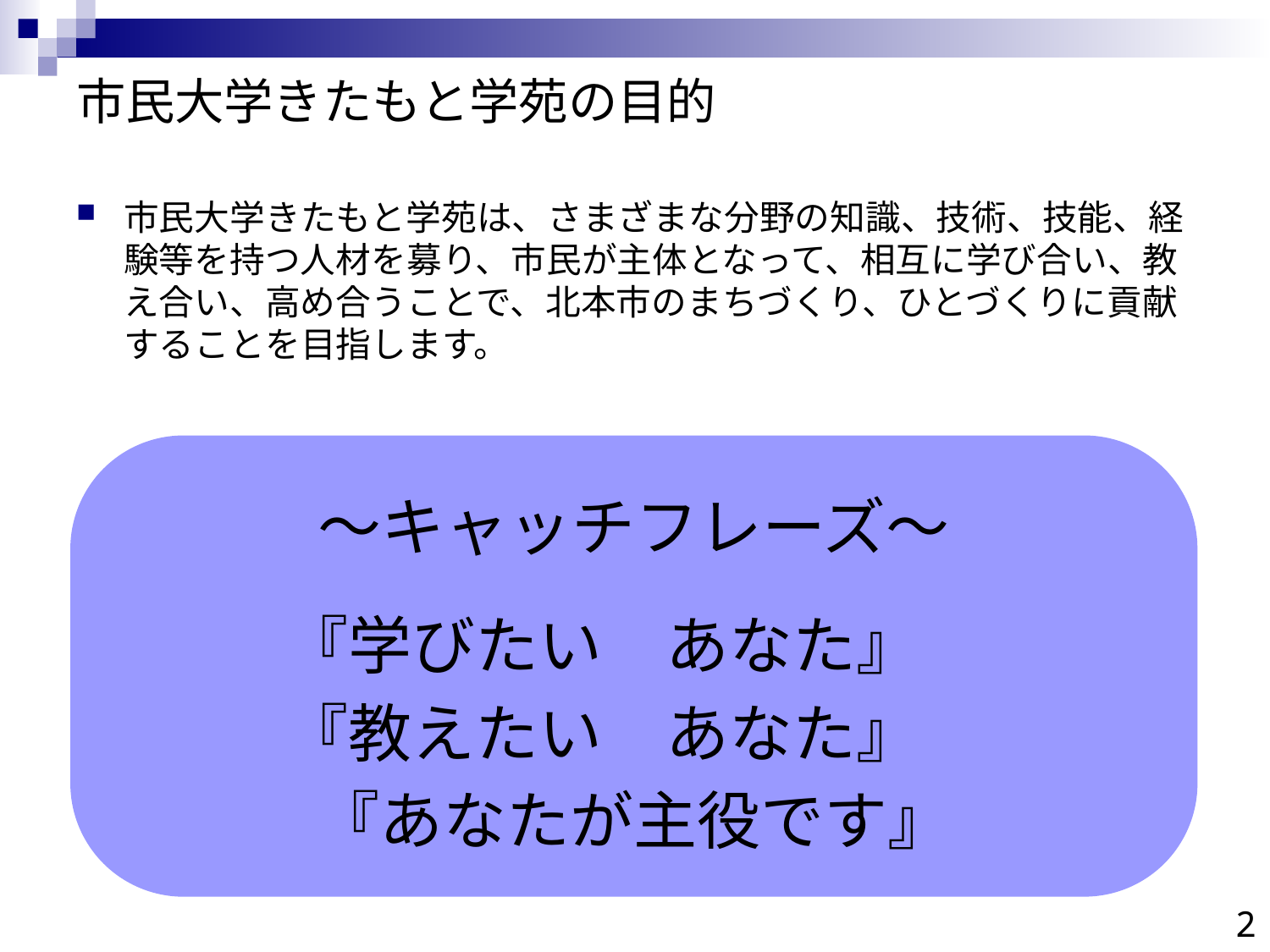

# 市民大学きたもと学苑の目的
市民大学きたもと学苑は、さまざまな分野の知識、技術、技能、経験等を持つ人材を募り、市民が主体となって、相互に学び合い、教え合い、高め合うことで、北本市のまちづくり、ひとづくりに貢献することを目指します。
～キャッチフレーズ～
『学びたい　あなた』
『教えたい　あなた』
『あなたが主役です』

2